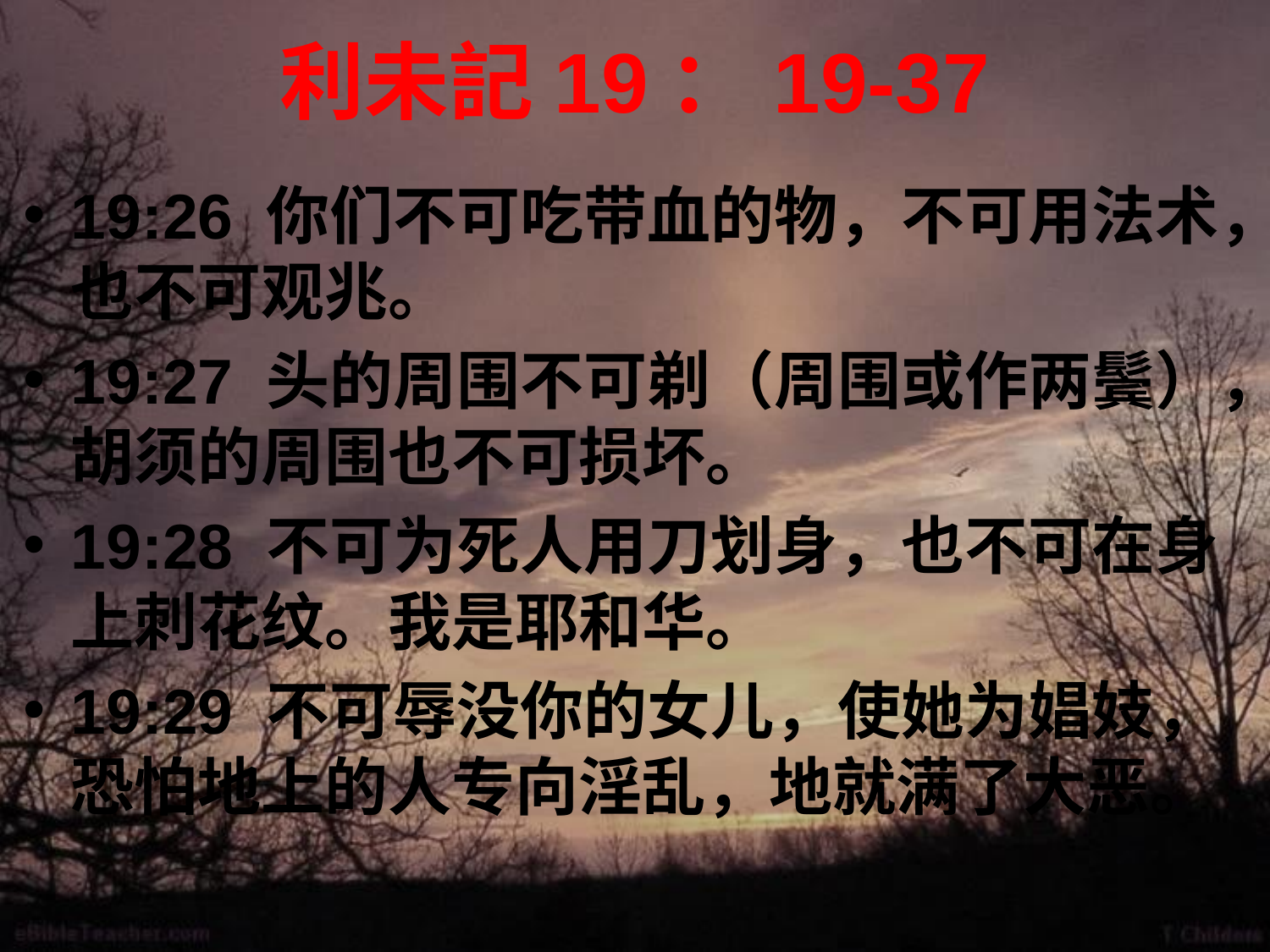

# 利未記19：19-37
19:26 你们不可吃带血的物，不可用法术，也不可观兆。
19:27 头的周围不可剃（周围或作两鬓），胡须的周围也不可损坏。
19:28 不可为死人用刀划身，也不可在身上刺花纹。我是耶和华。
19:29 不可辱没你的女儿，使她为娼妓，恐怕地上的人专向淫乱，地就满了大恶。